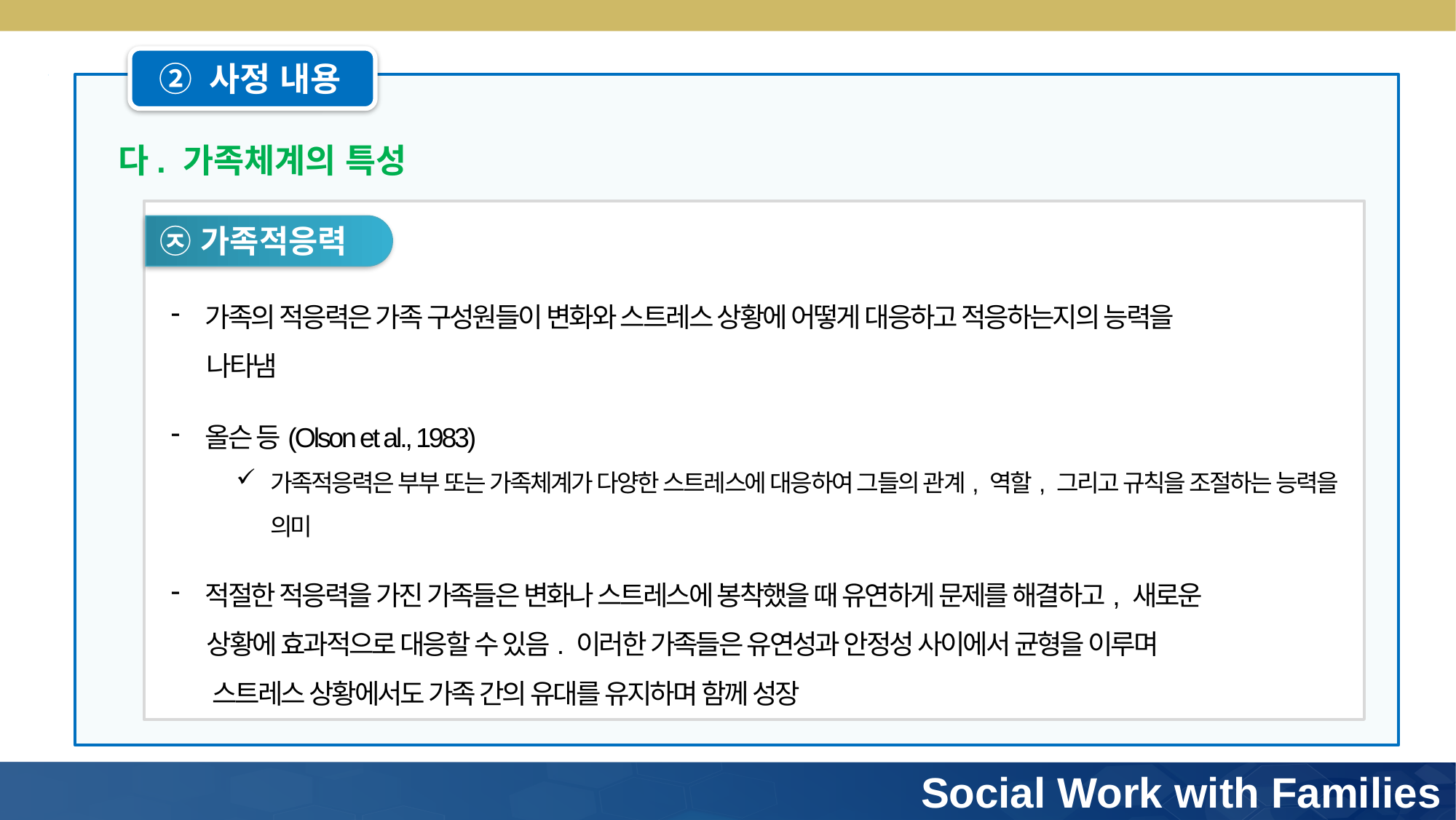

② 사정 내용

다. 가족체계의 특성

㉨ 가족적응력
가족의 적응력은 가족 구성원들이 변화와 스트레스 상황에 어떻게 대응하고 적응하는지의 능력을
     나타냄

올슨 등(Olson et al., 1983)
가족적응력은 부부 또는 가족체계가 다양한 스트레스에 대응하여 그들의 관계, 역할, 그리고 규칙을 조절하는 능력을 의미

적절한 적응력을 가진 가족들은 변화나 스트레스에 봉착했을 때 유연하게 문제를 해결하고, 새로운
     상황에 효과적으로 대응할 수 있음. 이러한 가족들은 유연성과 안정성 사이에서 균형을 이루며
      스트레스 상황에서도 가족 간의 유대를 유지하며 함께 성장